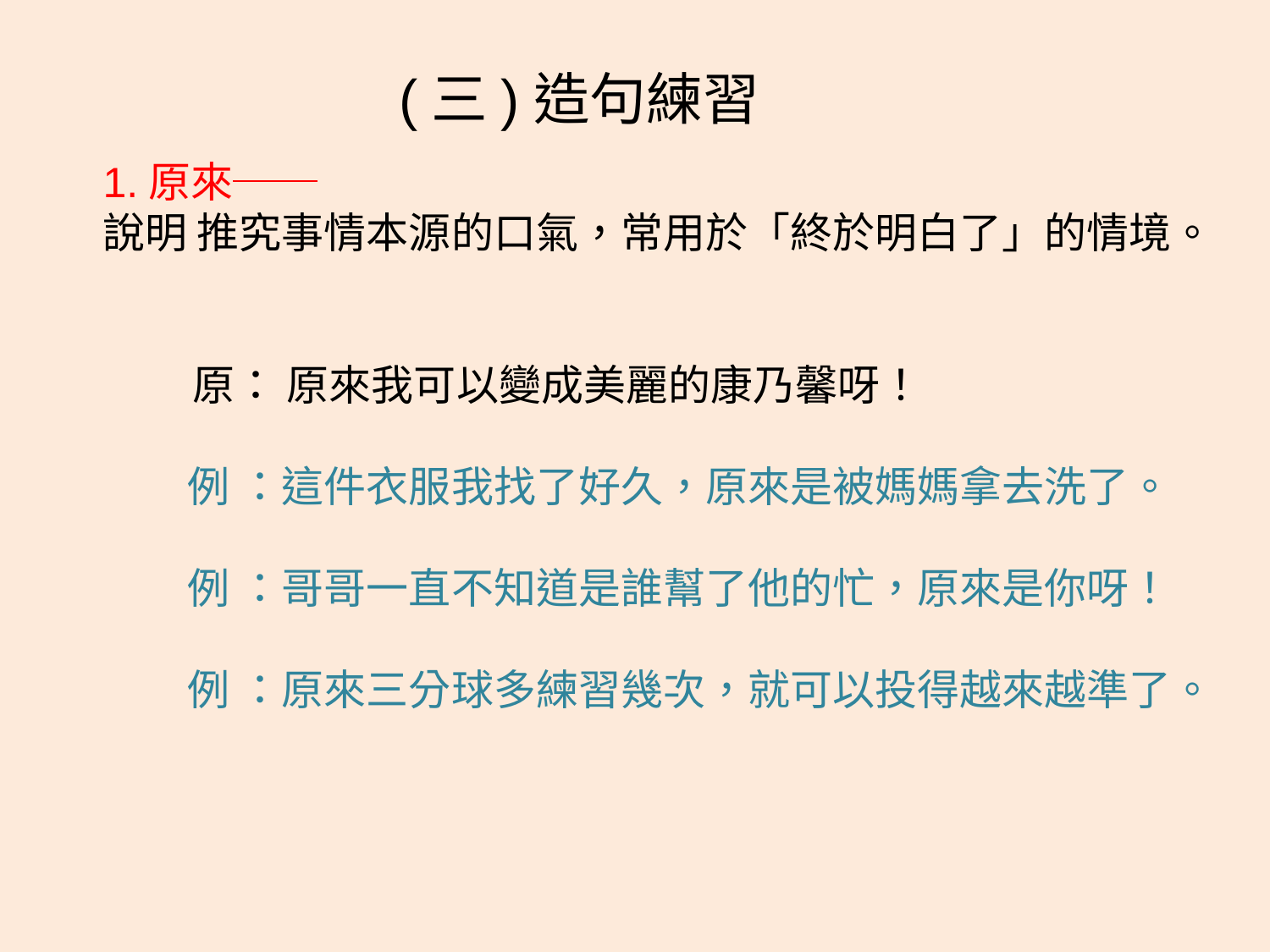

(三)造句練習
1.原來──
說明 推究事情本源的口氣，常用於「終於明白了」的情境。

　     原： 原來我可以變成美麗的康乃馨呀！
　　例 ：這件衣服我找了好久，原來是被媽媽拿去洗了。
　　例 ：哥哥一直不知道是誰幫了他的忙，原來是你呀！
　　例 ：原來三分球多練習幾次，就可以投得越來越準了。